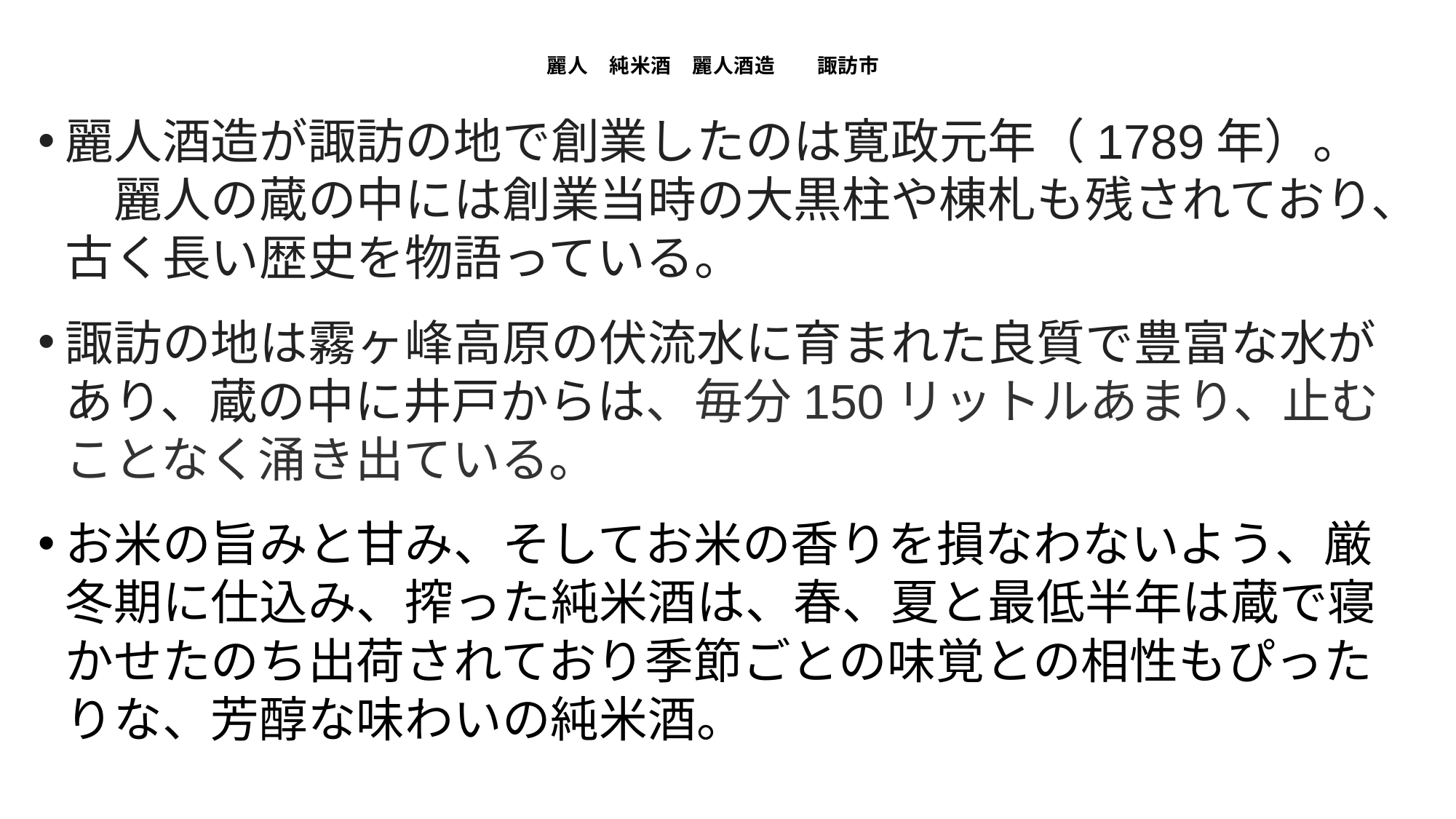

# 麗人　純米酒　麗人酒造　　諏訪市
麗人酒造が諏訪の地で創業したのは寛政元年（1789年）。　麗人の蔵の中には創業当時の大黒柱や棟札も残されており、古く長い歴史を物語っている。
諏訪の地は霧ヶ峰高原の伏流水に育まれた良質で豊富な水があり、蔵の中に井戸からは、毎分150リットルあまり、止むことなく涌き出ている。
お米の旨みと甘み、そしてお米の香りを損なわないよう、厳冬期に仕込み、搾った純米酒は、春、夏と最低半年は蔵で寝かせたのち出荷されており季節ごとの味覚との相性もぴったりな、芳醇な味わいの純米酒。